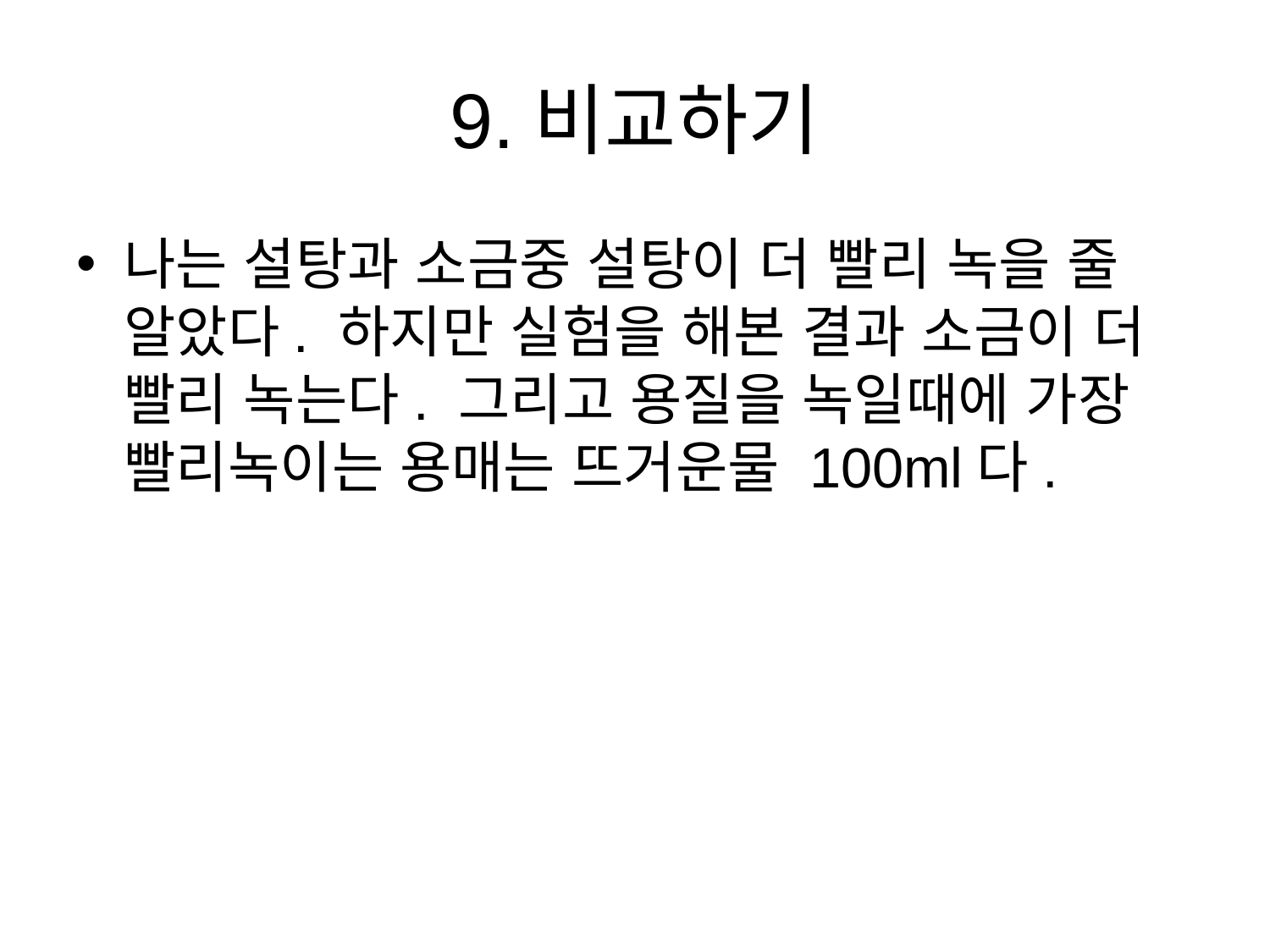

# 9.비교하기
나는 설탕과 소금중 설탕이 더 빨리 녹을 줄 알았다. 하지만 실험을 해본 결과 소금이 더 빨리 녹는다. 그리고 용질을 녹일때에 가장 빨리녹이는 용매는 뜨거운물 100ml다.